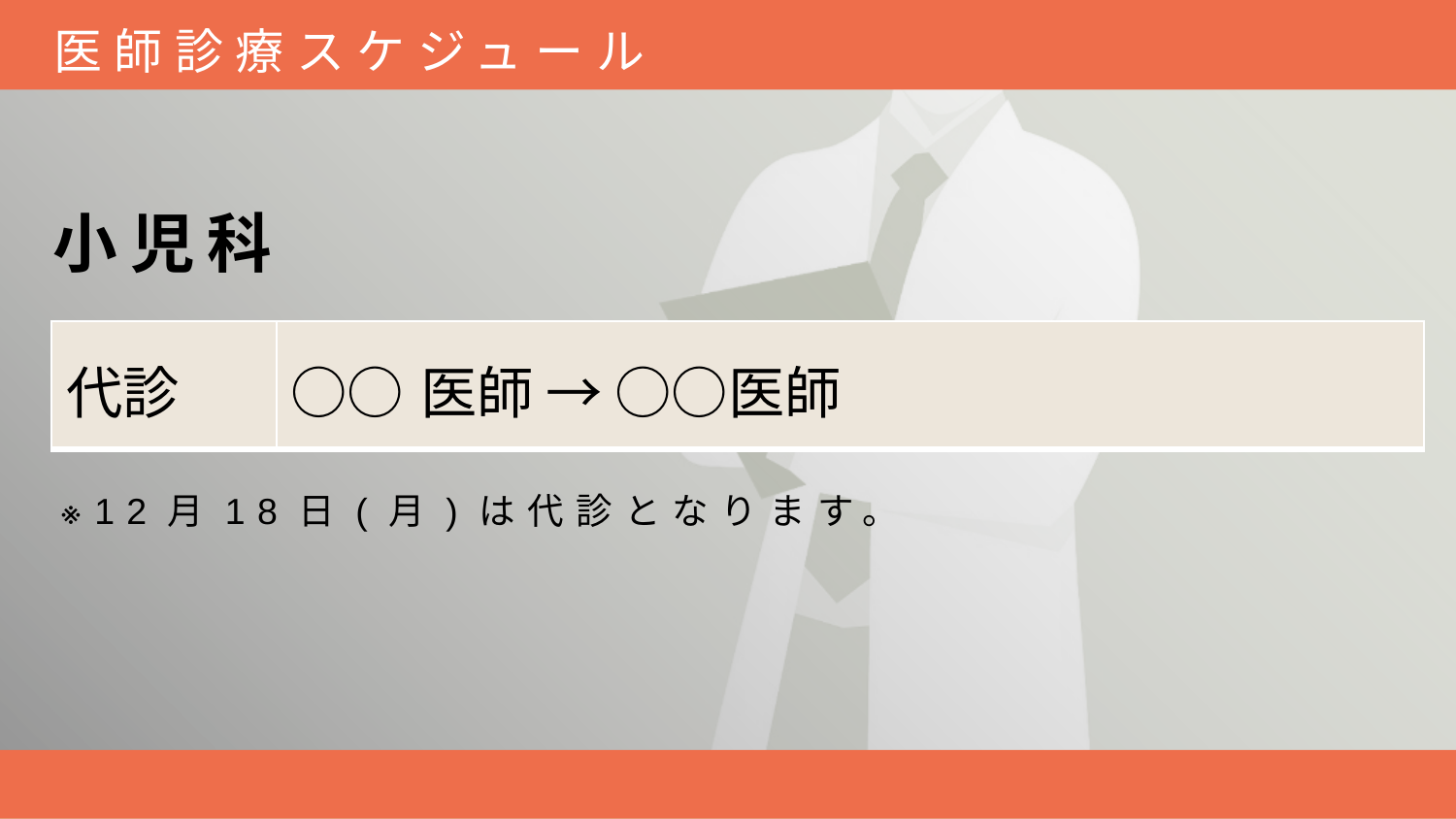

医師診療スケジュール

小児科
| 代診 | ○○医師 → ○○医師 |
| --- | --- |
※12月18日(月)は代診となります。